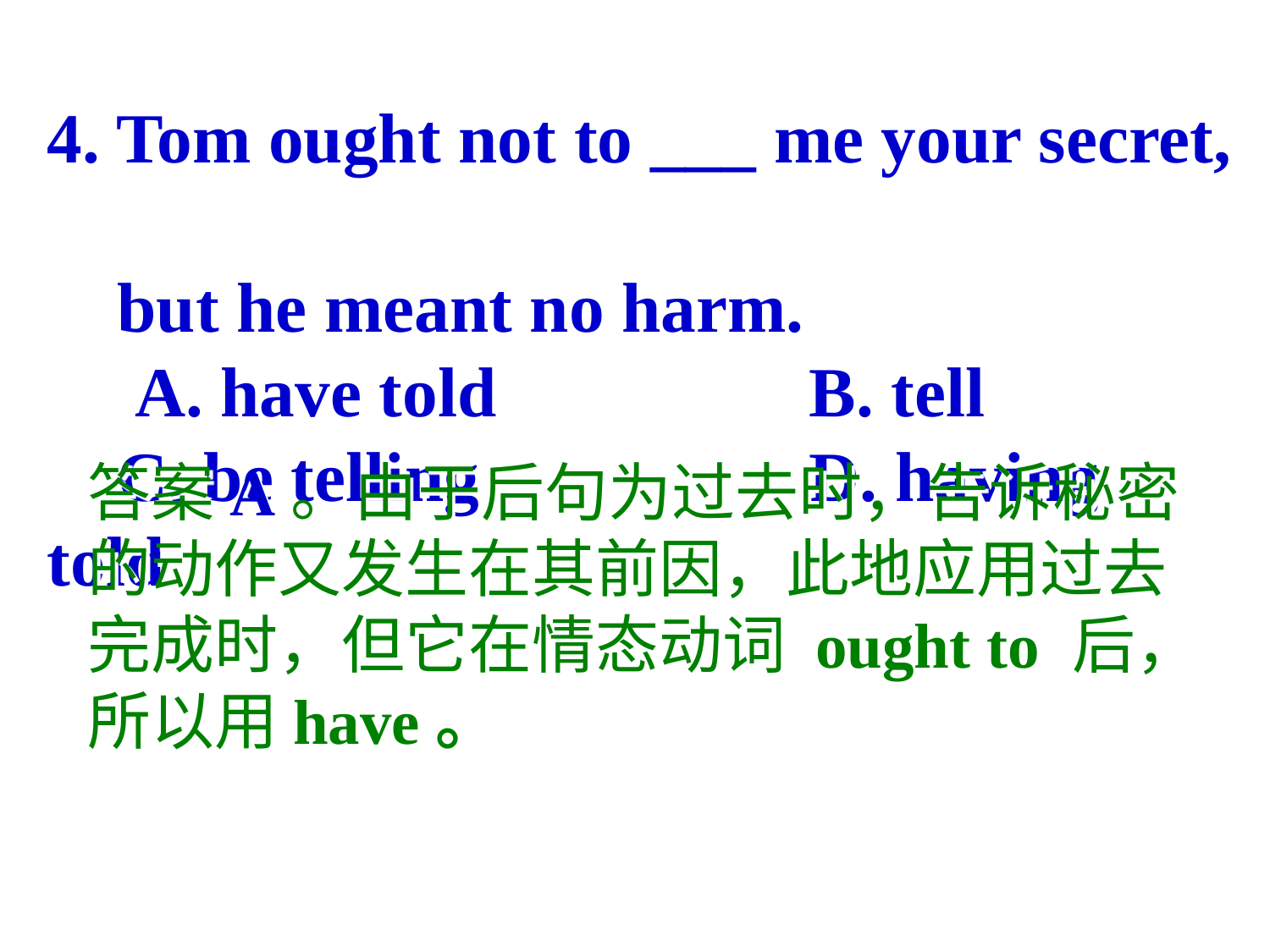

4. Tom ought not to ___ me your secret,
    but he meant no harm.　
　A. have told　		B. tell
    C. be telling　		D. having told
答案A。由于后句为过去时，告诉秘密的动作又发生在其前因，此地应用过去完成时，但它在情态动词 ought to 后，所以用have。